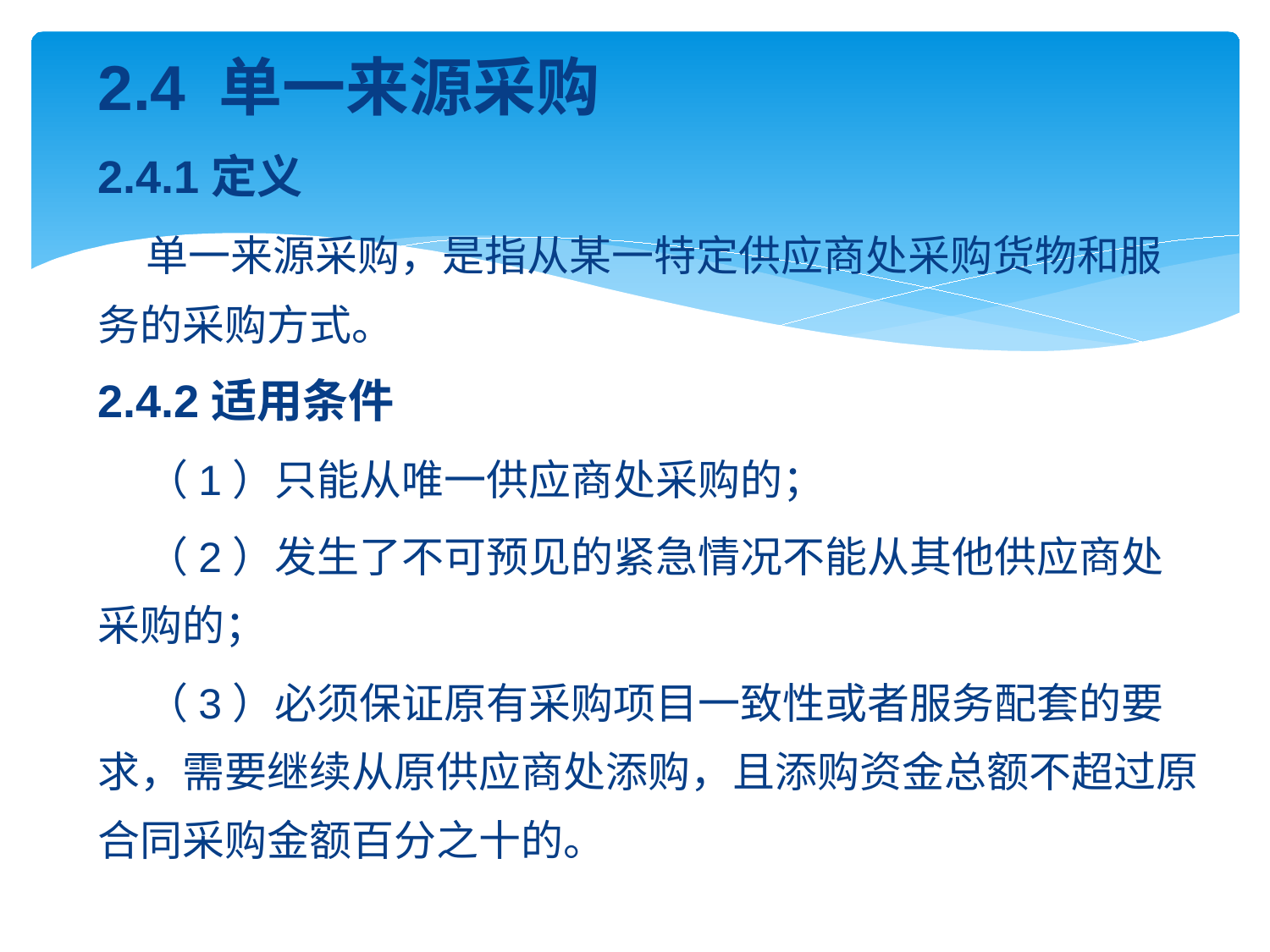

2.4 单一来源采购
2.4.1定义
    单一来源采购，是指从某一特定供应商处采购货物和服务的采购方式。
2.4.2适用条件
    （1）只能从唯一供应商处采购的；
    （2）发生了不可预见的紧急情况不能从其他供应商处采购的；
    （3）必须保证原有采购项目一致性或者服务配套的要求，需要继续从原供应商处添购，且添购资金总额不超过原合同采购金额百分之十的。